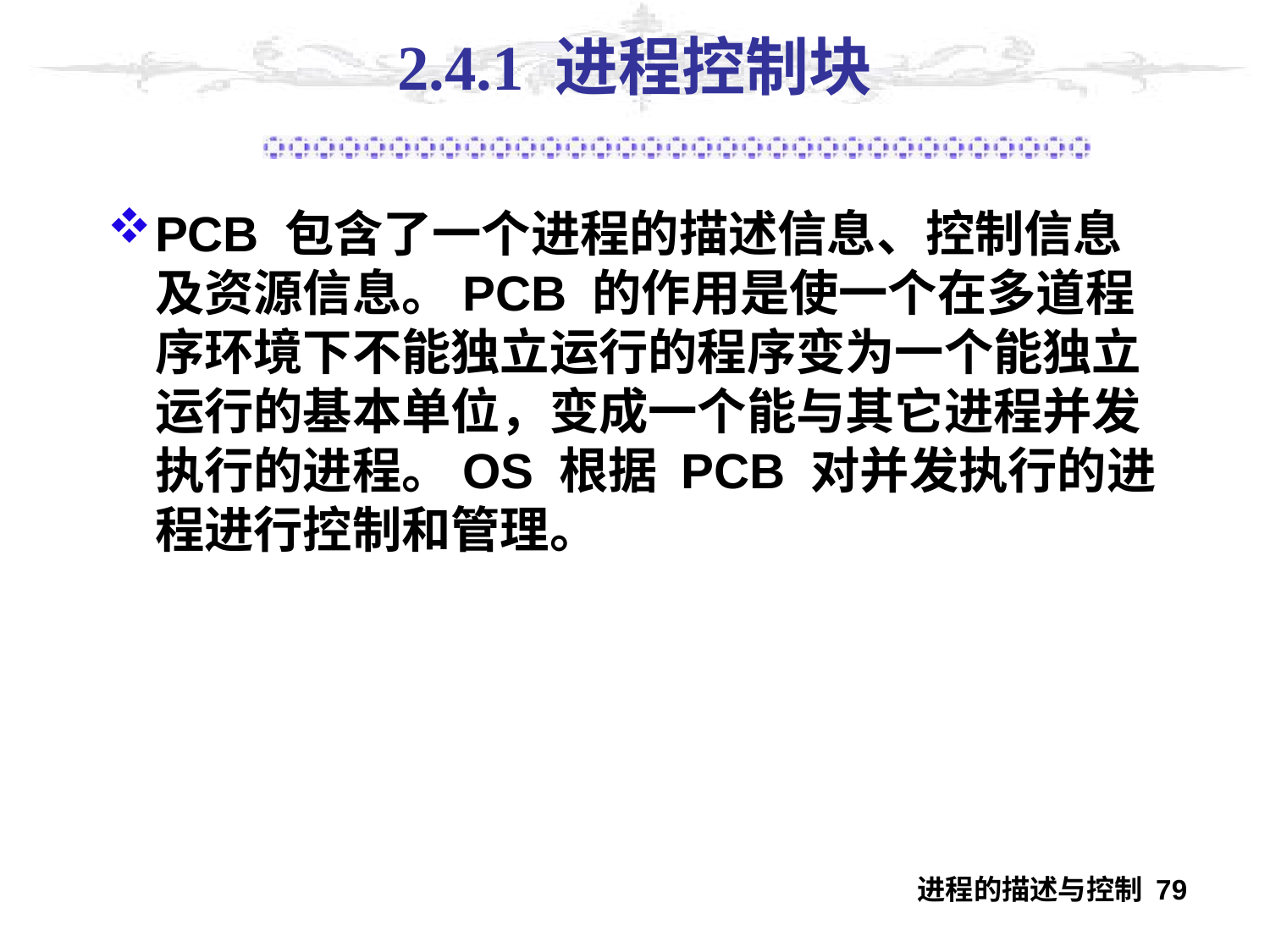

# 2.4.1 进程控制块
PCB 包含了一个进程的描述信息、控制信息及资源信息。PCB 的作用是使一个在多道程序环境下不能独立运行的程序变为一个能独立运行的基本单位，变成一个能与其它进程并发执行的进程。OS 根据 PCB 对并发执行的进程进行控制和管理。